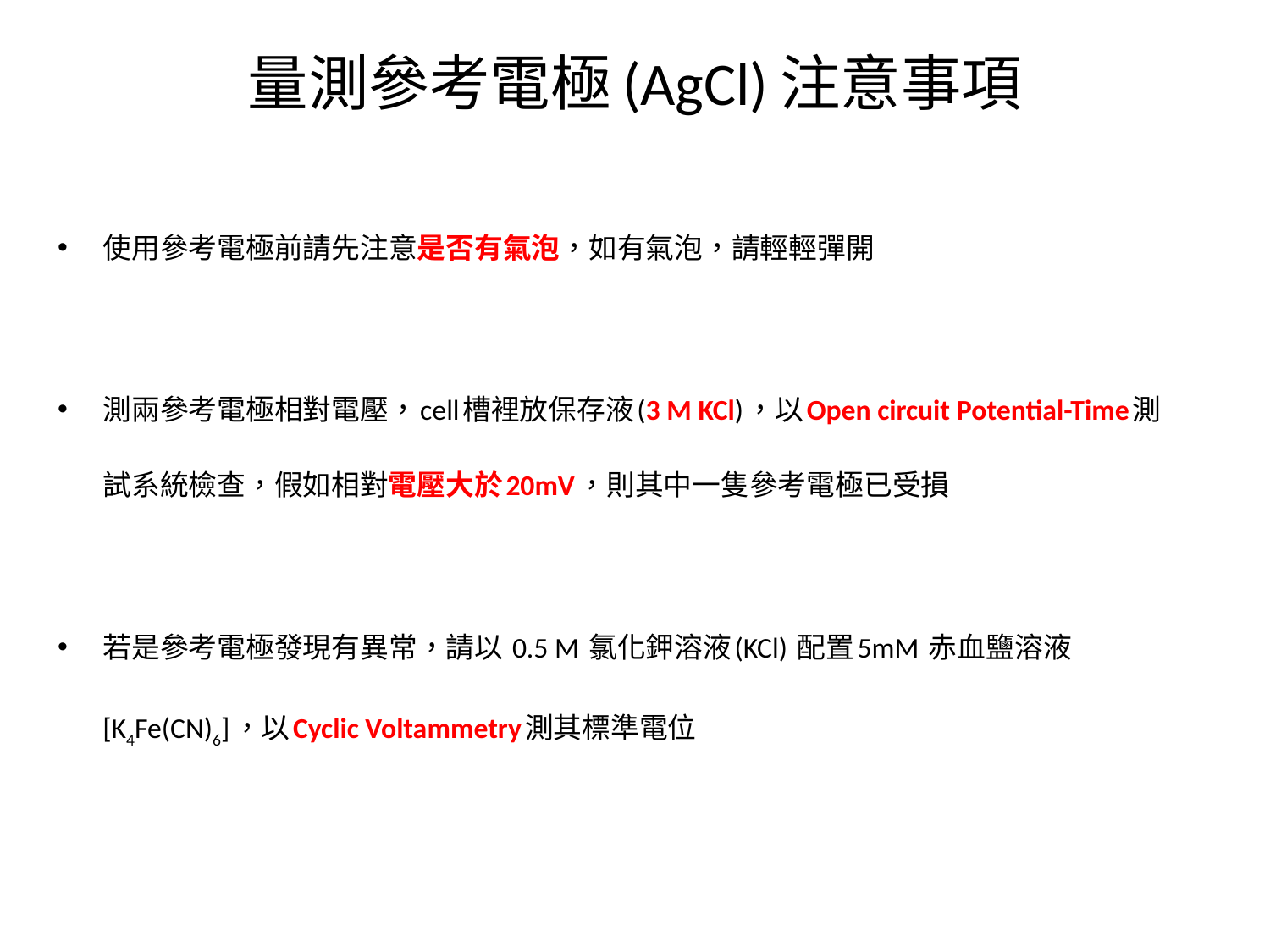

# 量測參考電極(AgCl)注意事項

使用參考電極前請先注意是否有氣泡，如有氣泡，請輕輕彈開

測兩參考電極相對電壓，cell槽裡放保存液(3 M KCl)，以Open circuit Potential-Time測試系統檢查，假如相對電壓大於20mV，則其中一隻參考電極已受損

若是參考電極發現有異常，請以 0.5 M 氯化鉀溶液(KCl) 配置5mM 赤血鹽溶液 [K4Fe(CN)6]，以Cyclic Voltammetry測其標準電位